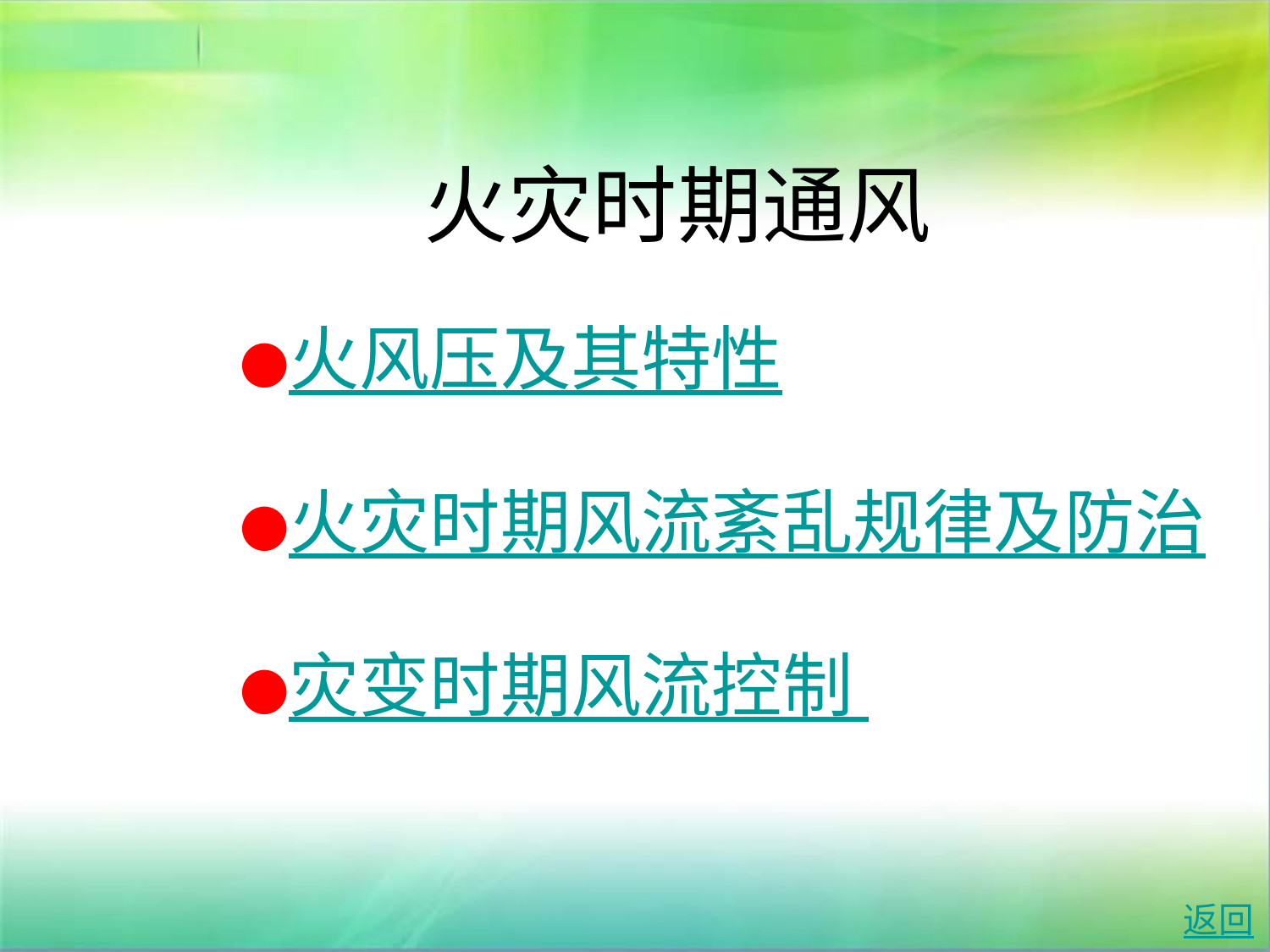

火灾时期通风
　　　 ●火风压及其特性
　　　 ●火灾时期风流紊乱规律及防治
　　　 ●灾变时期风流控制
返回